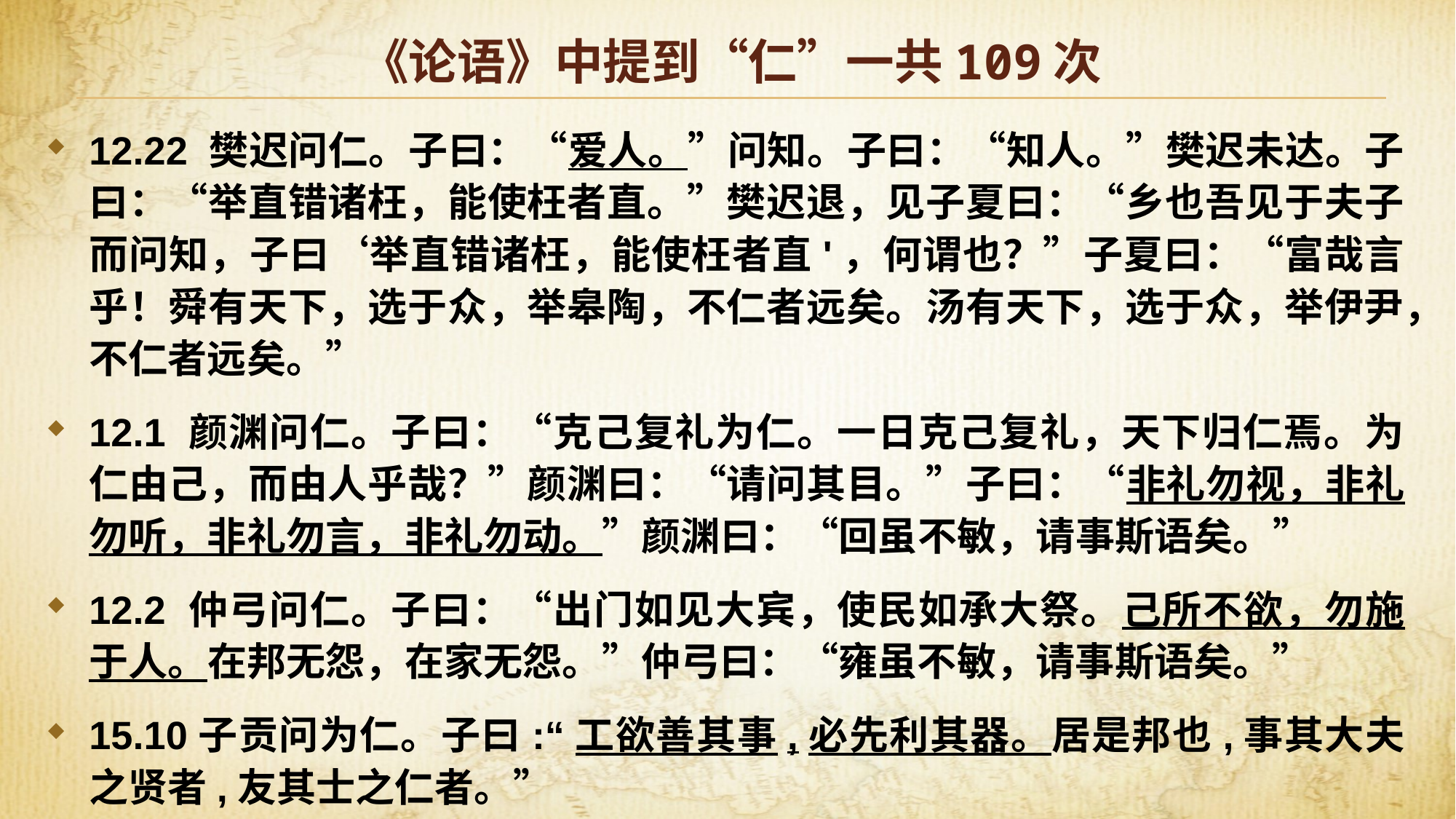

# 《论语》中提到“仁”一共109次
12.22 樊迟问仁。子曰：“爱人。”问知。子曰：“知人。”樊迟未达。子曰：“举直错诸枉，能使枉者直。”樊迟退，见子夏曰：“乡也吾见于夫子而问知，子曰‘举直错诸枉，能使枉者直'，何谓也？”子夏曰：“富哉言乎！舜有天下，选于众，举皋陶，不仁者远矣。汤有天下，选于众，举伊尹，不仁者远矣。”
12.1 颜渊问仁。子曰：“克己复礼为仁。一日克己复礼，天下归仁焉。为仁由己，而由人乎哉？”颜渊曰：“请问其目。”子曰：“非礼勿视，非礼勿听，非礼勿言，非礼勿动。”颜渊曰：“回虽不敏，请事斯语矣。”
12.2 仲弓问仁。子曰：“出门如见大宾，使民如承大祭。己所不欲，勿施于人。在邦无怨，在家无怨。”仲弓曰：“雍虽不敏，请事斯语矣。”
15.10子贡问为仁。子曰:“工欲善其事,必先利其器。居是邦也,事其大夫之贤者,友其士之仁者。”